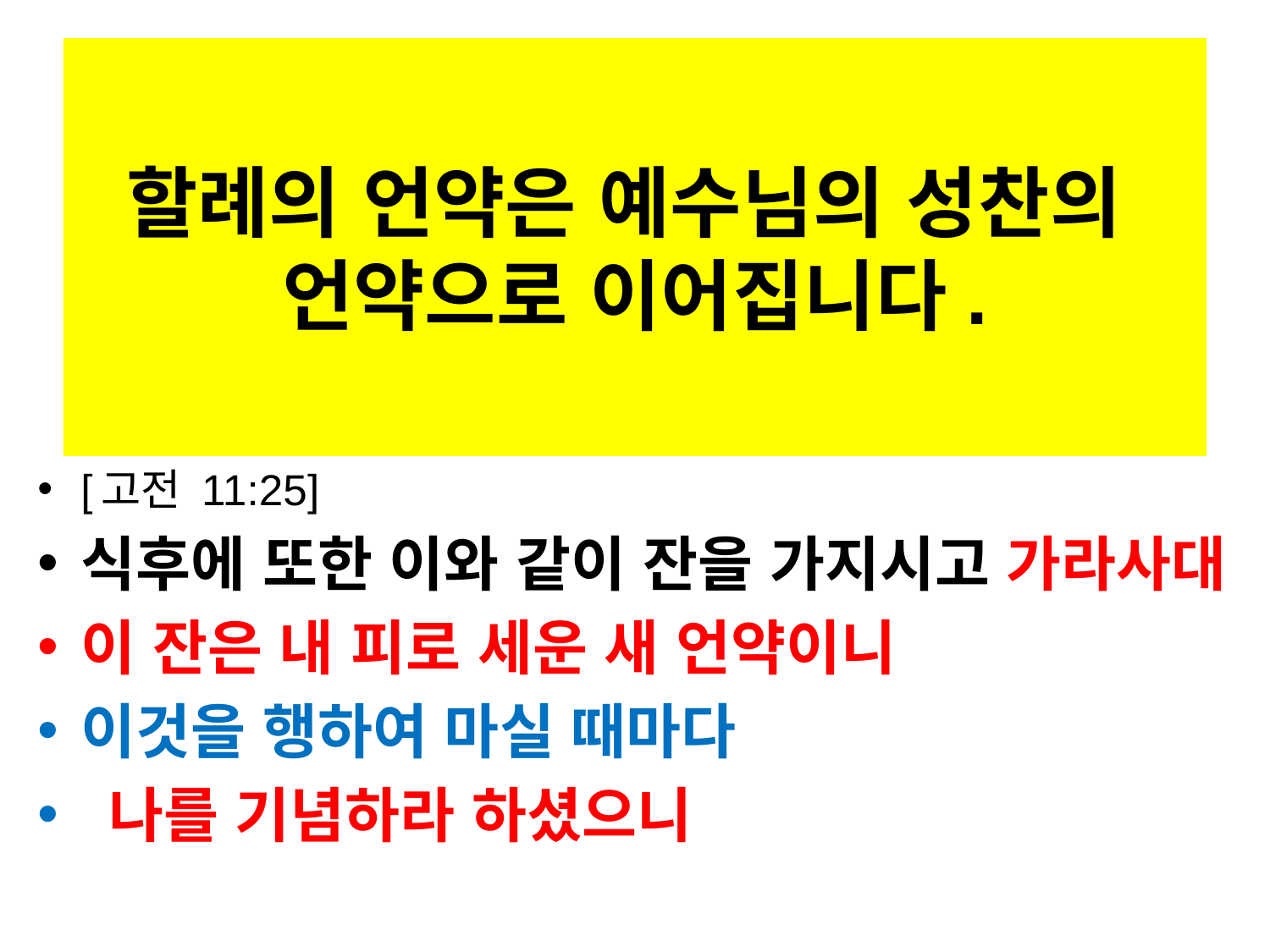

# 할례의 언약은 예수님의 성찬의 언약으로 이어집니다.
[고전 11:25]
식후에 또한 이와 같이 잔을 가지시고 가라사대
이 잔은 내 피로 세운 새 언약이니
이것을 행하여 마실 때마다
 나를 기념하라 하셨으니